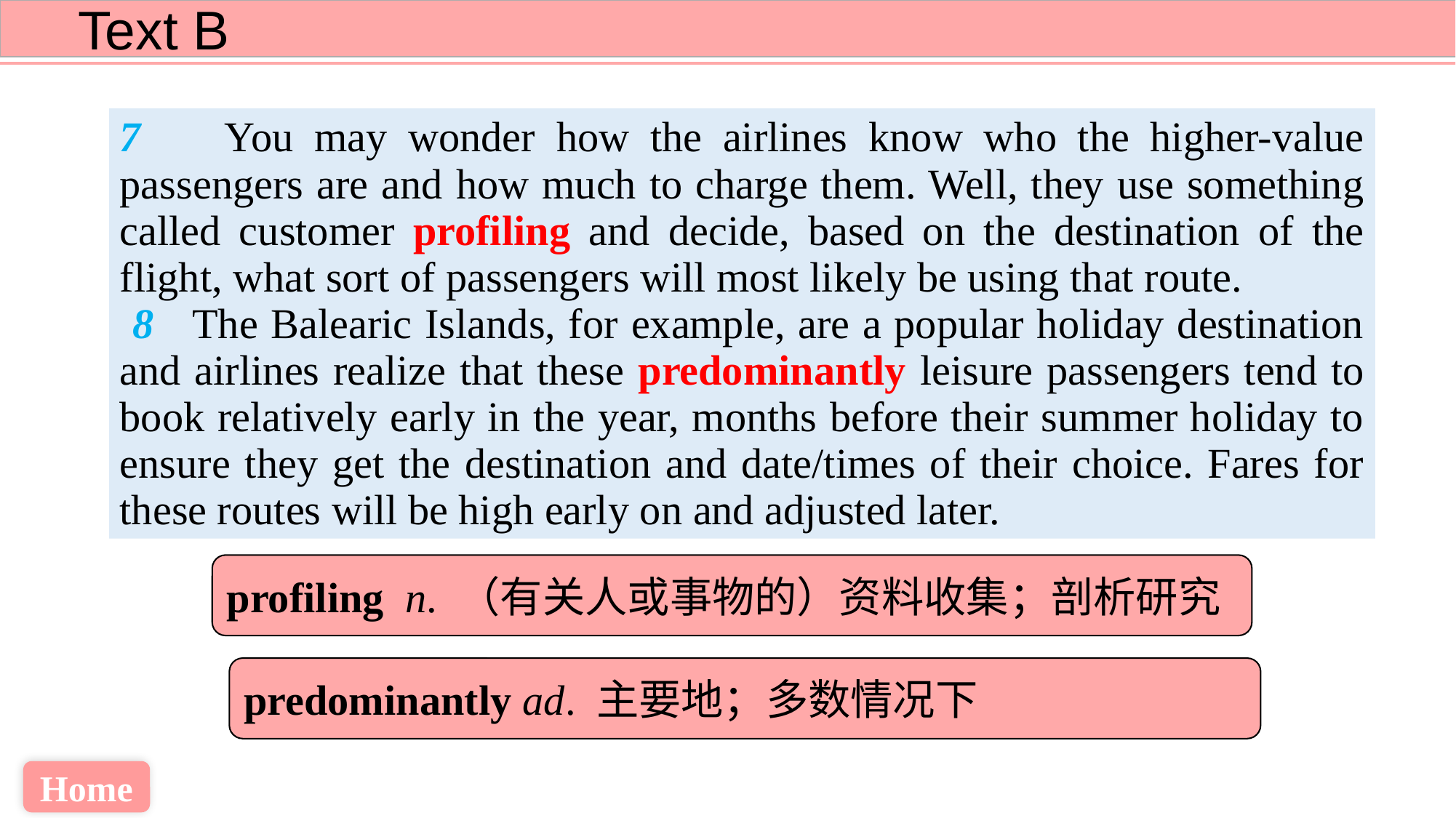

7    You may wonder how the airlines know who the higher-value passengers are and how much to charge them. Well, they use something called customer profiling and decide, based on the destination of the flight, what sort of passengers will most likely be using that route.
 8   The Balearic Islands, for example, are a popular holiday destination and airlines realize that these predominantly leisure passengers tend to book relatively early in the year, months before their summer holiday to ensure they get the destination and date/times of their choice. Fares for these routes will be high early on and adjusted later.

profiling  n. （有关人或事物的）资料收集；剖析研究
predominantly ad. 主要地；多数情况下